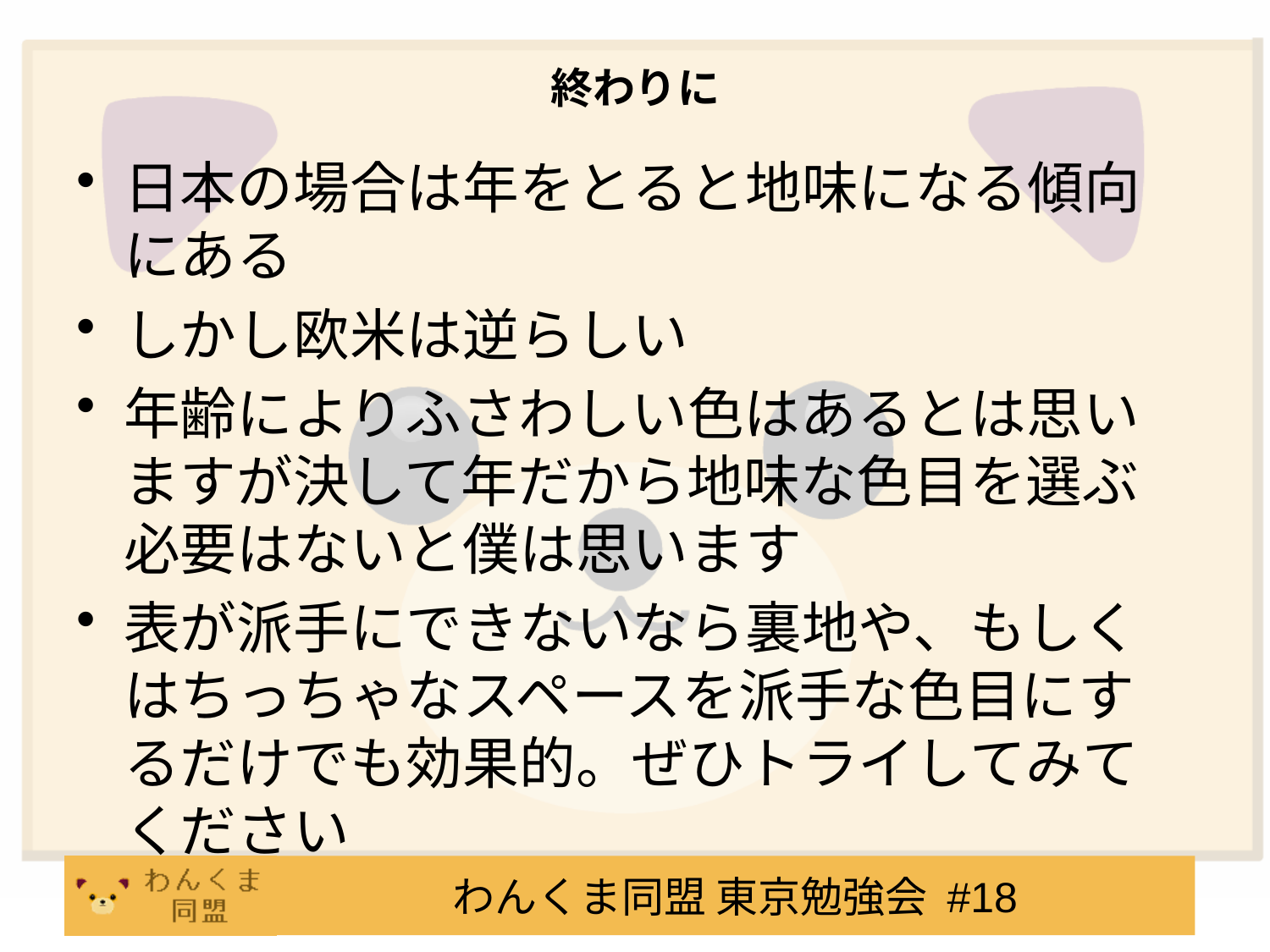

# 終わりに
日本の場合は年をとると地味になる傾向にある
しかし欧米は逆らしい
年齢によりふさわしい色はあるとは思いますが決して年だから地味な色目を選ぶ必要はないと僕は思います
表が派手にできないなら裏地や、もしくはちっちゃなスペースを派手な色目にするだけでも効果的。ぜひトライしてみてください